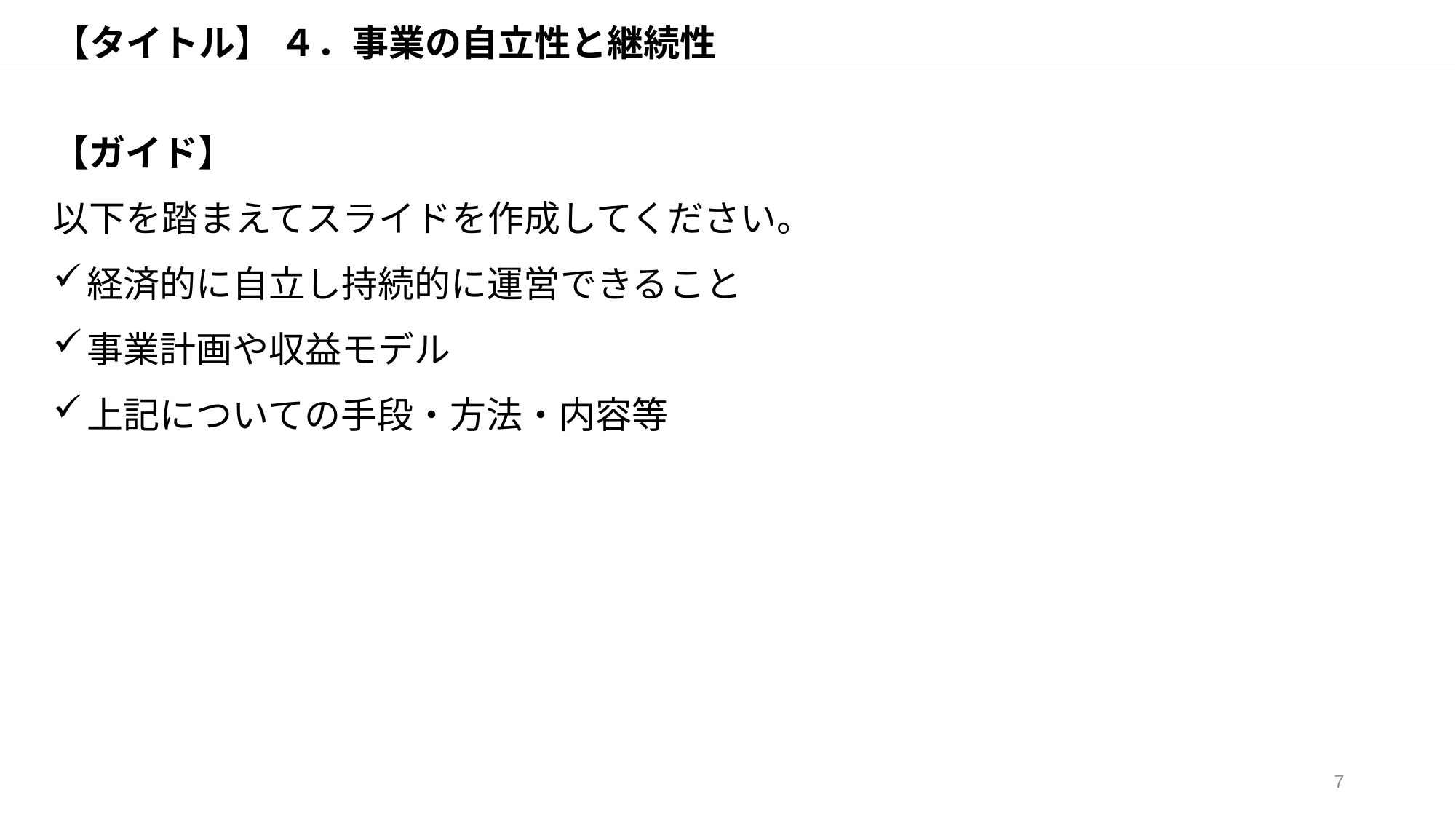

【タイトル】 ４．事業の自立性と継続性
【ガイド】
以下を踏まえてスライドを作成してください。
経済的に自立し持続的に運営できること
事業計画や収益モデル
上記についての手段・方法・内容等

7